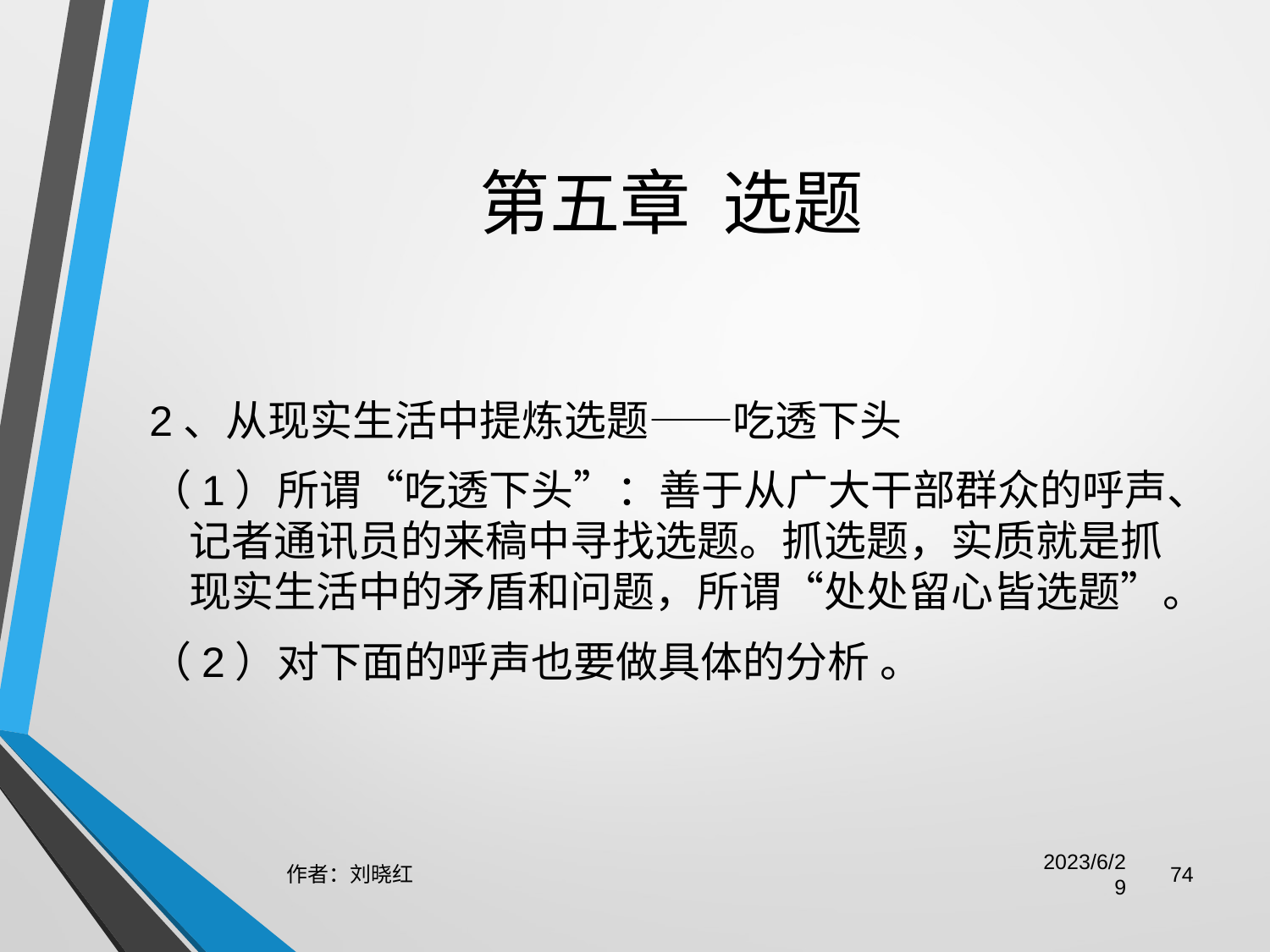

# 第五章  选题
2、从现实生活中提炼选题——吃透下头
（1）所谓“吃透下头”：善于从广大干部群众的呼声、记者通讯员的来稿中寻找选题。抓选题，实质就是抓现实生活中的矛盾和问题，所谓“处处留心皆选题”。
（2）对下面的呼声也要做具体的分析 。

作者：刘晓红
2023/6/29
74